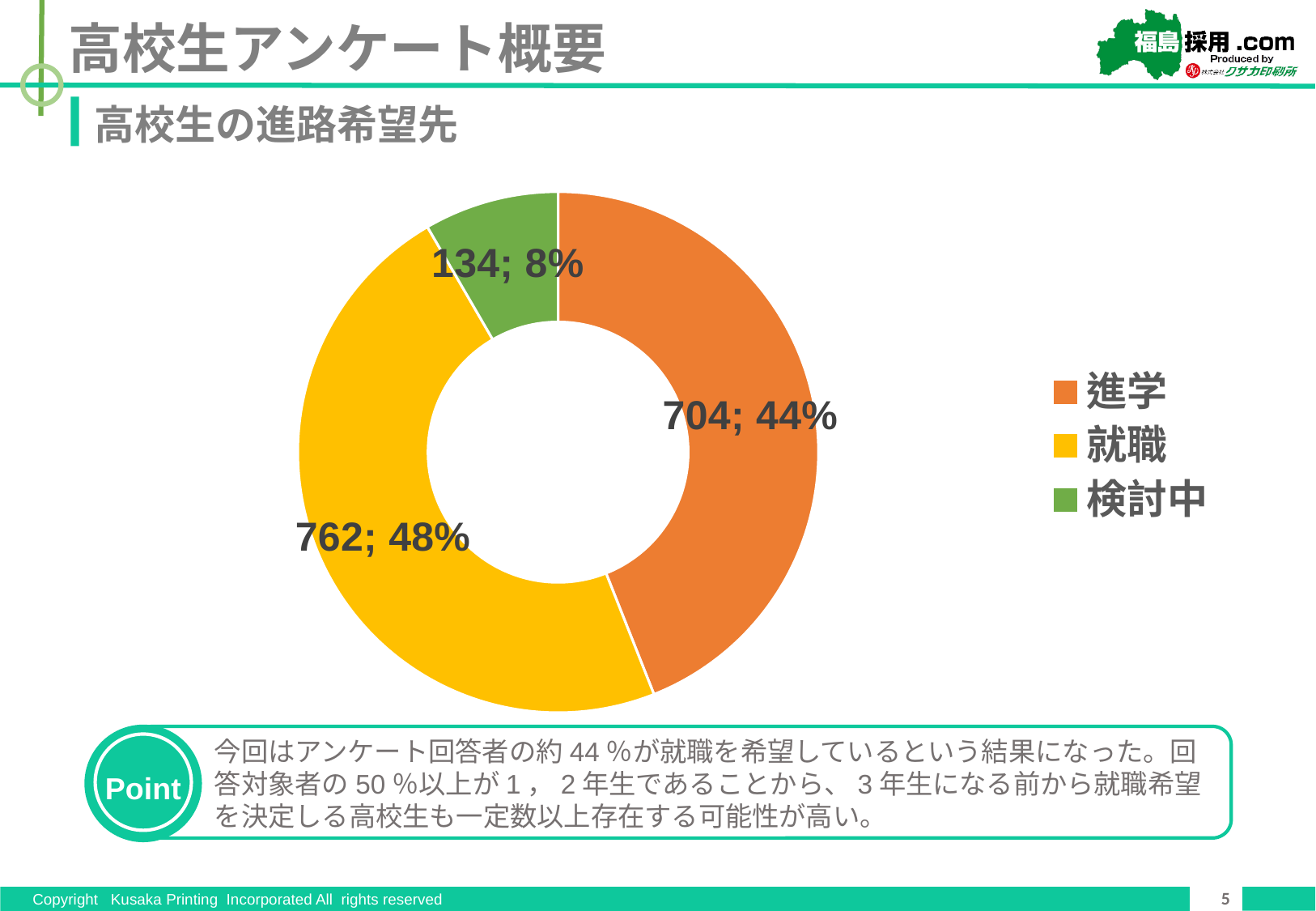

高校生アンケート概要
高校生の進路希望先

### Chart

| Category |  |
|---|---|
| 進学 | 704.0 |
| 就職 | 762.0 |
| 検討中 | 134.0 |

今回はアンケート回答者の約44％が就職を希望しているという結果になった。回答対象者の50％以上が1，2年生であることから、3年生になる前から就職希望を決定しる高校生も一定数以上存在する可能性が高い。

Point